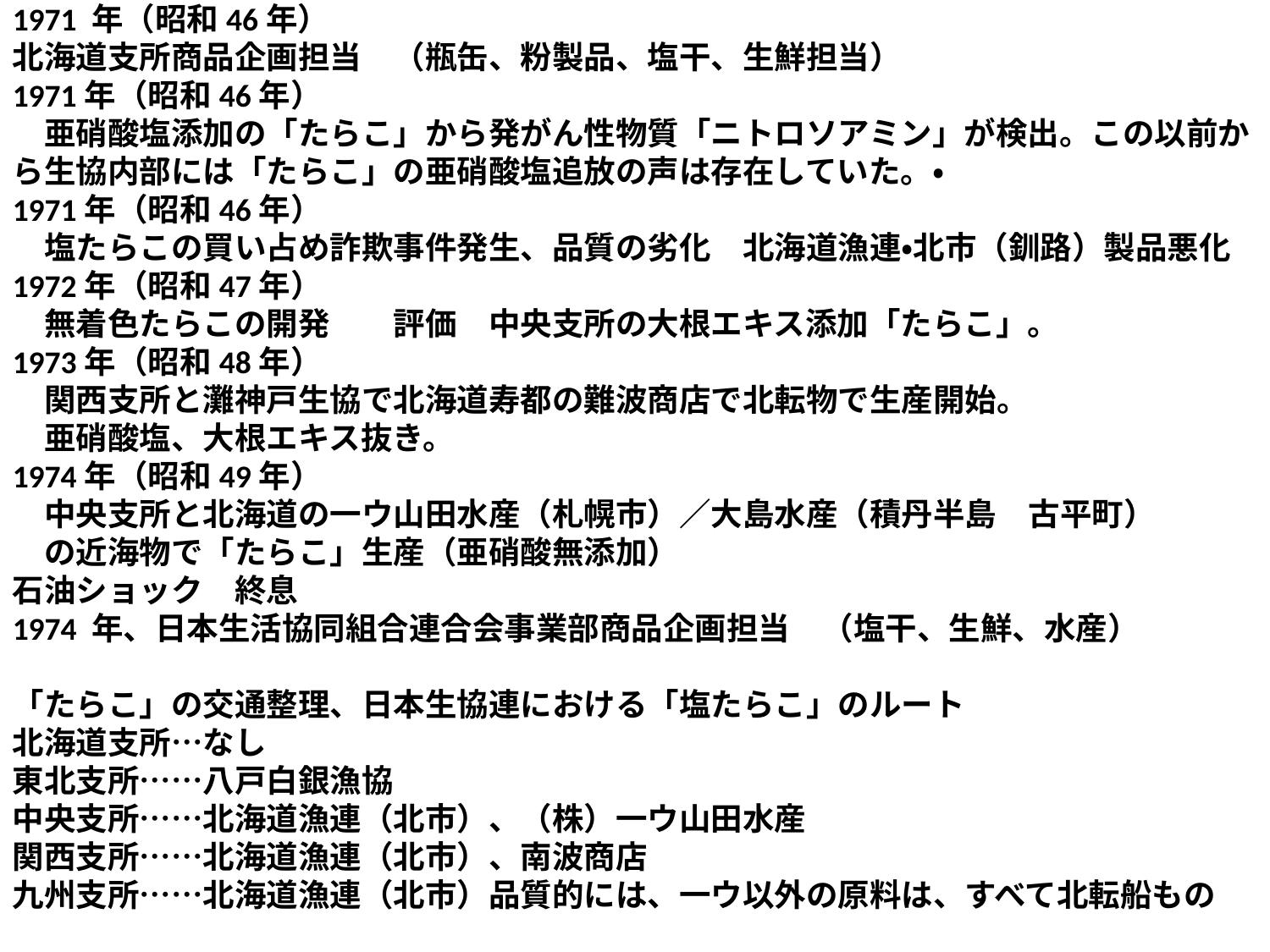

1971 年（昭和46年）
北海道支所商品企画担当　（瓶缶、粉製品、塩干、生鮮担当）
1971年（昭和46年）
　亜硝酸塩添加の「たらこ」から発がん性物質「ニトロソアミン」が検出。この以前から生協内部には「たらこ」の亜硝酸塩追放の声は存在していた。・
1971年（昭和46年）
　塩たらこの買い占め詐欺事件発生、品質の劣化　北海道漁連・北市（釧路）製品悪化
1972年（昭和47年）
　無着色たらこの開発　　評価　中央支所の大根エキス添加「たらこ」。
1973年（昭和48年）
　関西支所と灘神戸生協で北海道寿都の難波商店で北転物で生産開始。
　亜硝酸塩、大根エキス抜き。
1974年（昭和49年）
　中央支所と北海道の一ウ山田水産（札幌市）／大島水産（積丹半島　古平町）
　の近海物で「たらこ」生産（亜硝酸無添加）
石油ショック　終息
1974 年、日本生活協同組合連合会事業部商品企画担当　（塩干、生鮮、水産）

「たらこ」の交通整理、日本生協連における「塩たらこ」のルート
北海道支所…なし
東北支所……八戸白銀漁協
中央支所……北海道漁連（北市）、（株）一ウ山田水産
関西支所……北海道漁連（北市）、南波商店
九州支所……北海道漁連（北市）品質的には、一ウ以外の原料は、すべて北転船もの